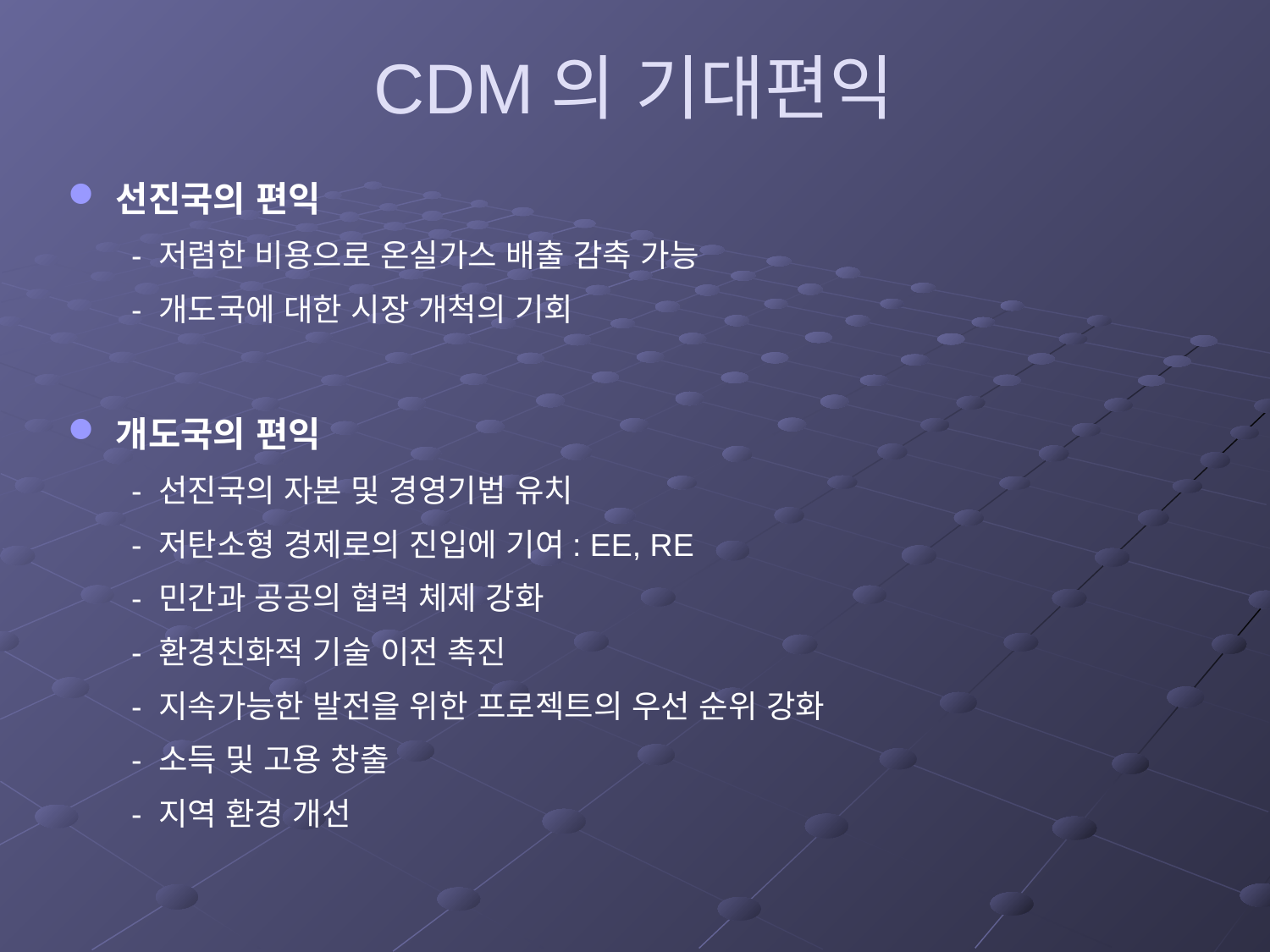

CDM의 기대편익
선진국의 편익
- 저렴한 비용으로 온실가스 배출 감축 가능
- 개도국에 대한 시장 개척의 기회

개도국의 편익
- 선진국의 자본 및 경영기법 유치
- 저탄소형 경제로의 진입에 기여: EE, RE
- 민간과 공공의 협력 체제 강화
- 환경친화적 기술 이전 촉진
- 지속가능한 발전을 위한 프로젝트의 우선 순위 강화
- 소득 및 고용 창출
- 지역 환경 개선